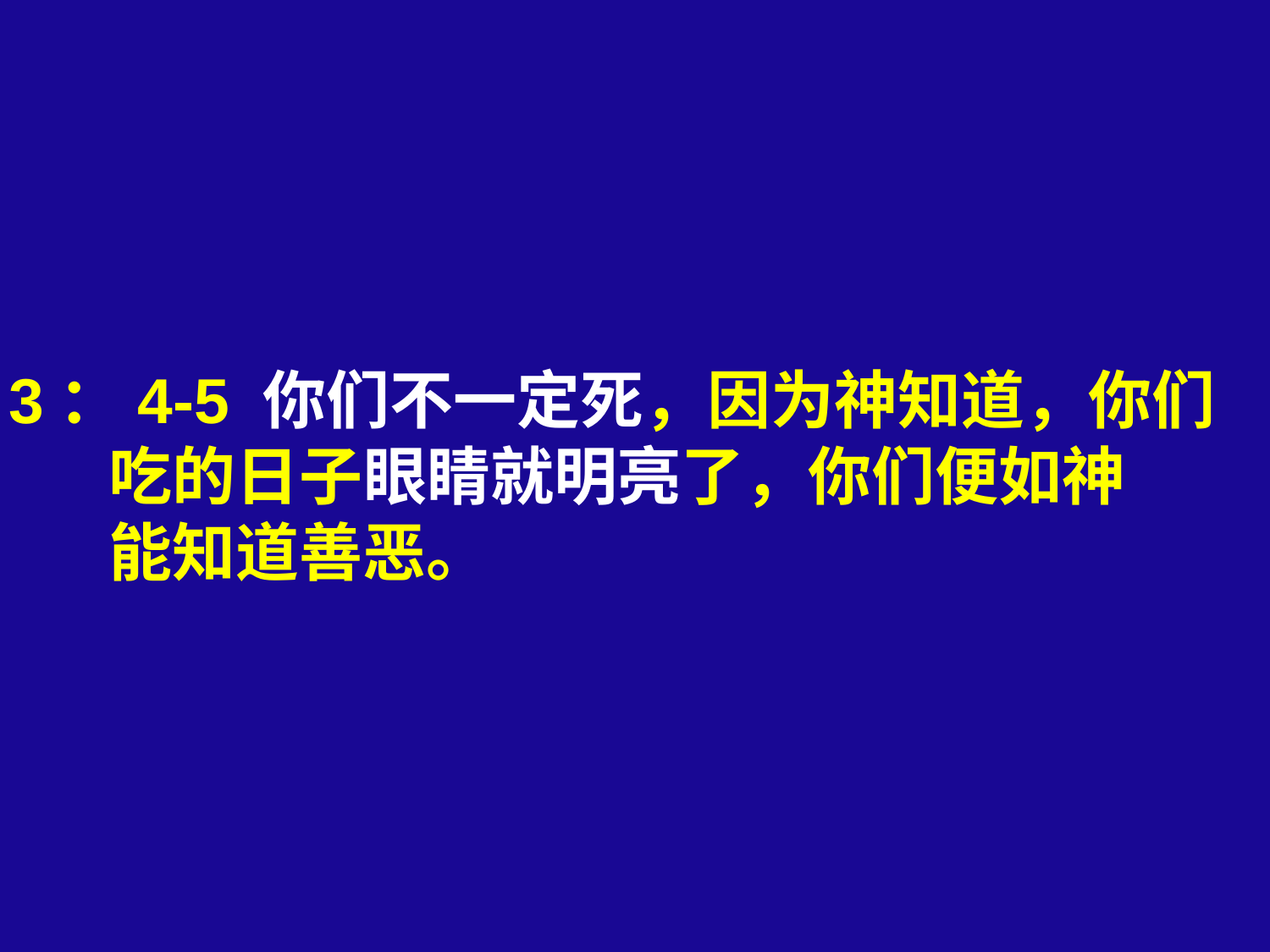

# 3：4-5 你们不一定死，因为神知道，你们 吃的日子眼睛就明亮了，你们便如神 能知道善恶。